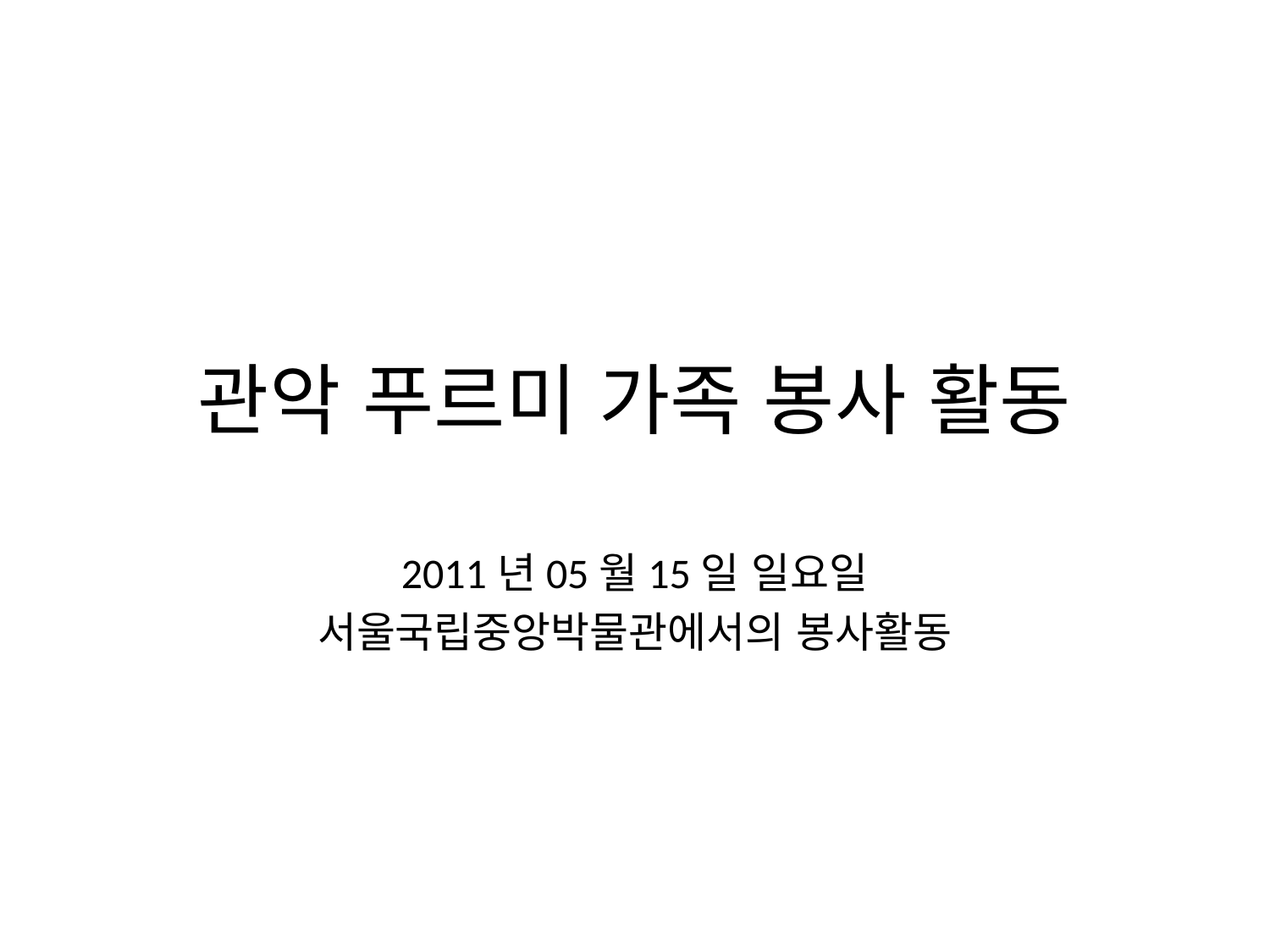

# 관악 푸르미 가족 봉사 활동
2011년05월15일 일요일
서울국립중앙박물관에서의 봉사활동